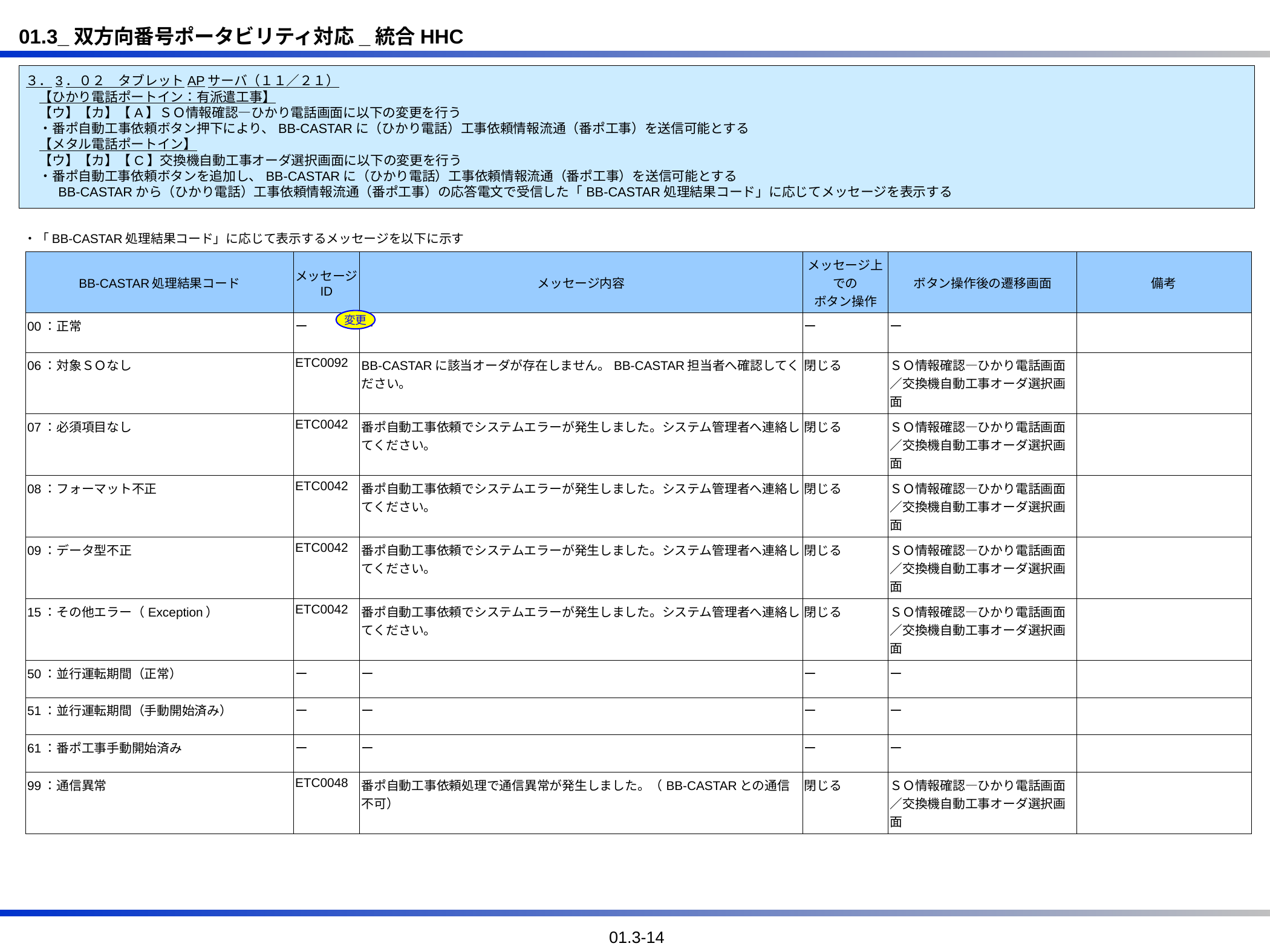

３．3．０２　タブレットAPサーバ（１１／２１）
　【ひかり電話ポートイン：有派遣工事】
　【ウ】【カ】【A】ＳＯ情報確認―ひかり電話画面に以下の変更を行う
　・番ポ自動工事依頼ボタン押下により、BB-CASTARに（ひかり電話）工事依頼情報流通（番ポ工事）を送信可能とする
　【メタル電話ポートイン】
　【ウ】【カ】【C】交換機自動工事オーダ選択画面に以下の変更を行う
　・番ポ自動工事依頼ボタンを追加し、BB-CASTARに（ひかり電話）工事依頼情報流通（番ポ工事）を送信可能とする
　　 BB-CASTARから（ひかり電話）工事依頼情報流通（番ポ工事）の応答電文で受信した「BB-CASTAR処理結果コード」に応じてメッセージを表示する
・「BB-CASTAR処理結果コード」に応じて表示するメッセージを以下に示す
| BB-CASTAR処理結果コード | メッセージID | メッセージ内容 | メッセージ上での ボタン操作 | ボタン操作後の遷移画面 | 備考 |
| --- | --- | --- | --- | --- | --- |
| 00：正常 | ー | ー | ー | ー |  |
| 06：対象ＳＯなし | ETC0092 | BB-CASTARに該当オーダが存在しません。BB-CASTAR担当者へ確認してください。 | 閉じる | ＳＯ情報確認―ひかり電話画面／交換機自動工事オーダ選択画面 |  |
| 07：必須項目なし | ETC0042 | 番ポ自動工事依頼でシステムエラーが発生しました。システム管理者へ連絡してください。 | 閉じる | ＳＯ情報確認―ひかり電話画面／交換機自動工事オーダ選択画面 |  |
| 08：フォーマット不正 | ETC0042 | 番ポ自動工事依頼でシステムエラーが発生しました。システム管理者へ連絡してください。 | 閉じる | ＳＯ情報確認―ひかり電話画面／交換機自動工事オーダ選択画面 |  |
| 09：データ型不正 | ETC0042 | 番ポ自動工事依頼でシステムエラーが発生しました。システム管理者へ連絡してください。 | 閉じる | ＳＯ情報確認―ひかり電話画面／交換機自動工事オーダ選択画面 |  |
| 15：その他エラー（Exception） | ETC0042 | 番ポ自動工事依頼でシステムエラーが発生しました。システム管理者へ連絡してください。 | 閉じる | ＳＯ情報確認―ひかり電話画面／交換機自動工事オーダ選択画面 |  |
| 50：並行運転期間（正常） | ー | ー | ー | ー |  |
| 51：並行運転期間（手動開始済み） | ー | ー | ー | ー |  |
| 61：番ポ工事手動開始済み | ー | ー | ー | ー |  |
| 99：通信異常 | ETC0048 | 番ポ自動工事依頼処理で通信異常が発生しました。（BB-CASTARとの通信不可） | 閉じる | ＳＯ情報確認―ひかり電話画面／交換機自動工事オーダ選択画面 |  |
変更
01.3-14